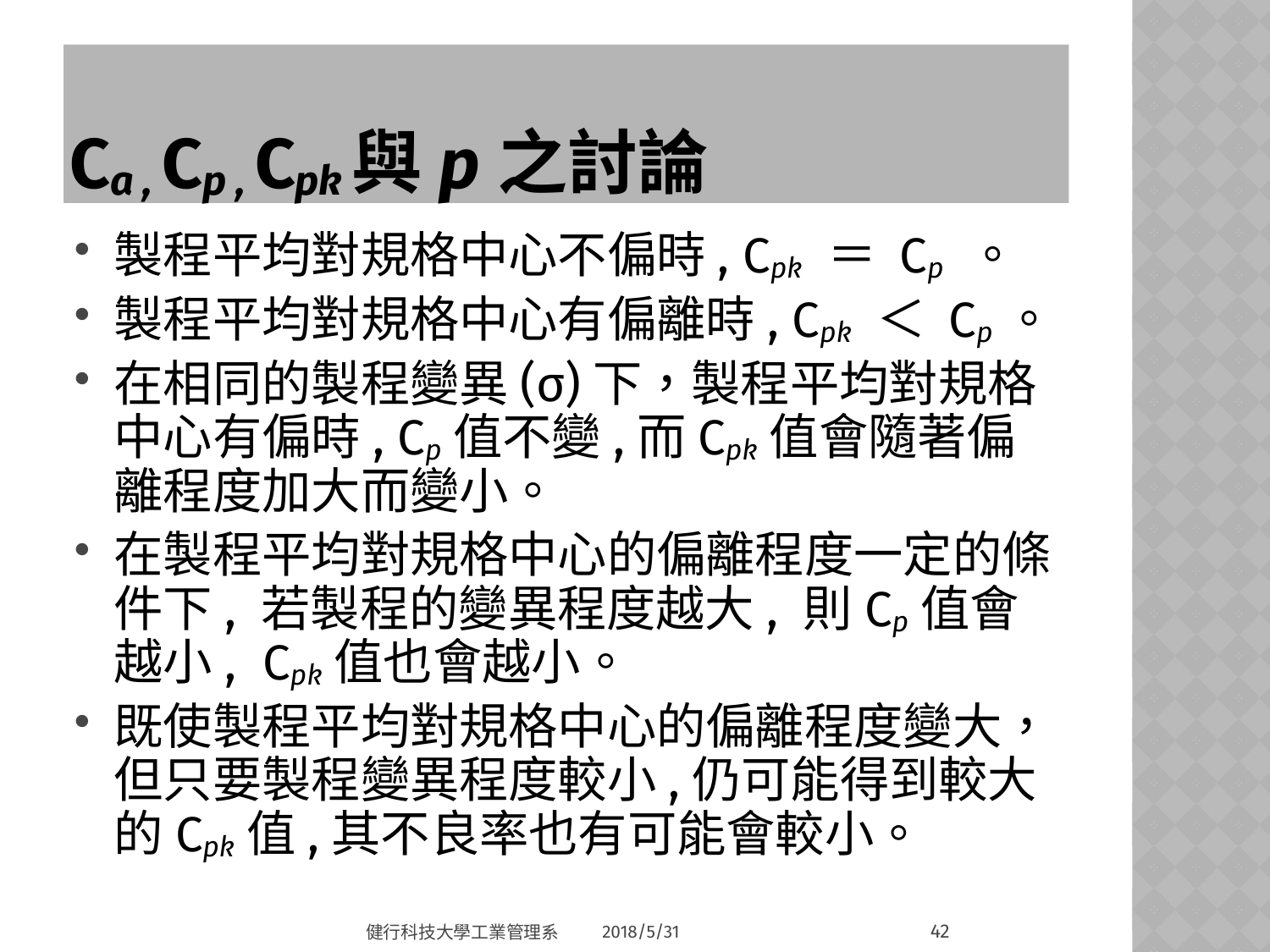

# Ca , Cp , Cpk與p之討論
製程平均對規格中心不偏時, Cpk ＝ Cp 。
製程平均對規格中心有偏離時, Cpk ＜ Cp。
在相同的製程變異(σ)下，製程平均對規格中心有偏時, Cp值不變,而Cpk值會隨著偏離程度加大而變小。
在製程平均對規格中心的偏離程度一定的條件下, 若製程的變異程度越大, 則Cp值會越小,  Cpk值也會越小。
既使製程平均對規格中心的偏離程度變大，但只要製程變異程度較小,仍可能得到較大的Cpk值,其不良率也有可能會較小。

42
健行科技大學工業管理系
2018/5/31